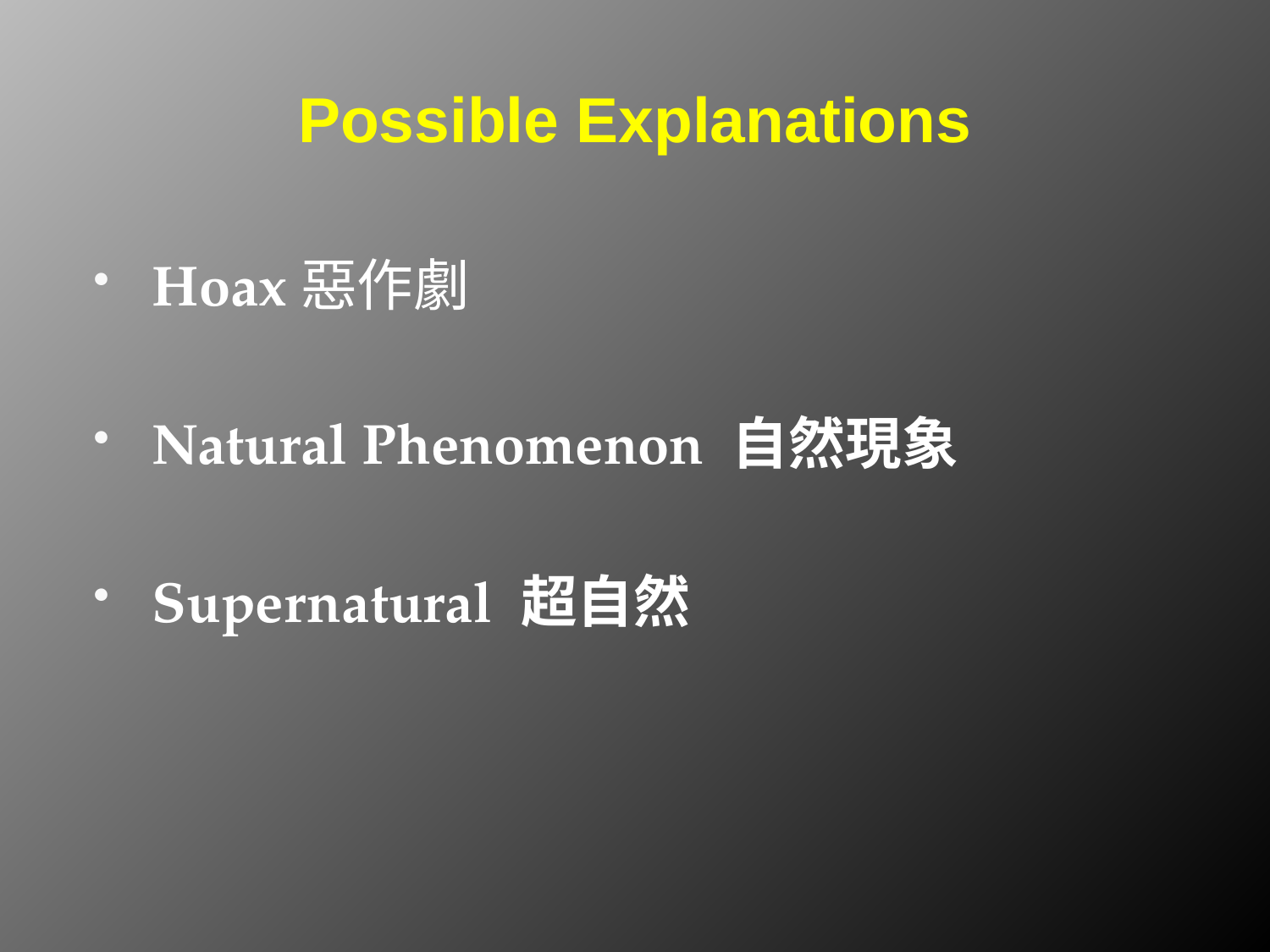

# Possible Explanations
Hoax惡作劇

Natural Phenomenon 自然現象

Supernatural 超自然